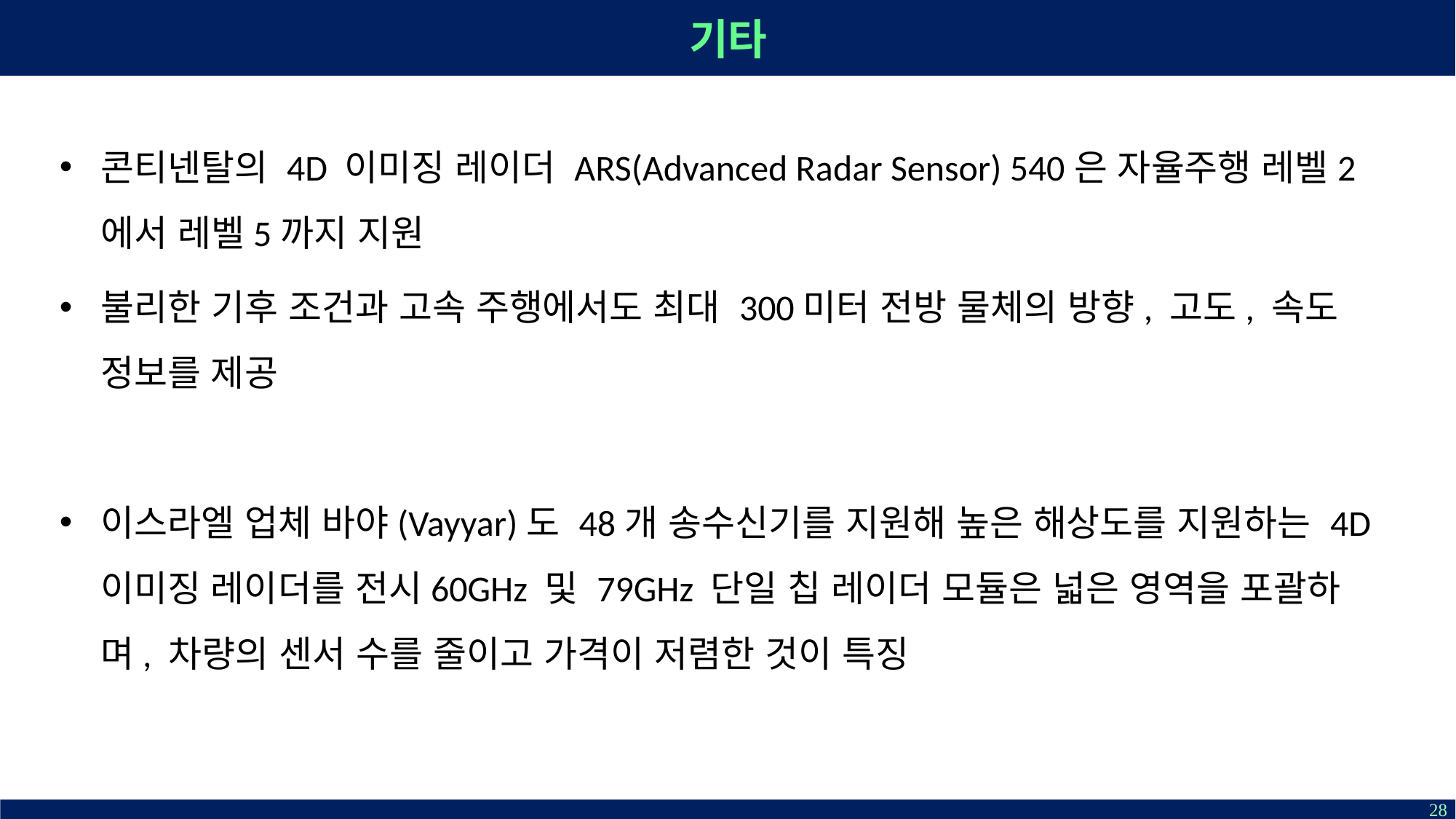

# 기타
콘티넨탈의 4D 이미징 레이더 ARS(Advanced Radar Sensor) 540은 자율주행 레벨2에서 레벨5까지 지원
불리한 기후 조건과 고속 주행에서도 최대 300미터 전방 물체의 방향, 고도, 속도 정보를 제공

이스라엘 업체 바야(Vayyar)도 48개 송수신기를 지원해 높은 해상도를 지원하는 4D 이미징 레이더를 전시60GHz 및 79GHz 단일 칩 레이더 모듈은 넓은 영역을 포괄하며, 차량의 센서 수를 줄이고 가격이 저렴한 것이 특징

28